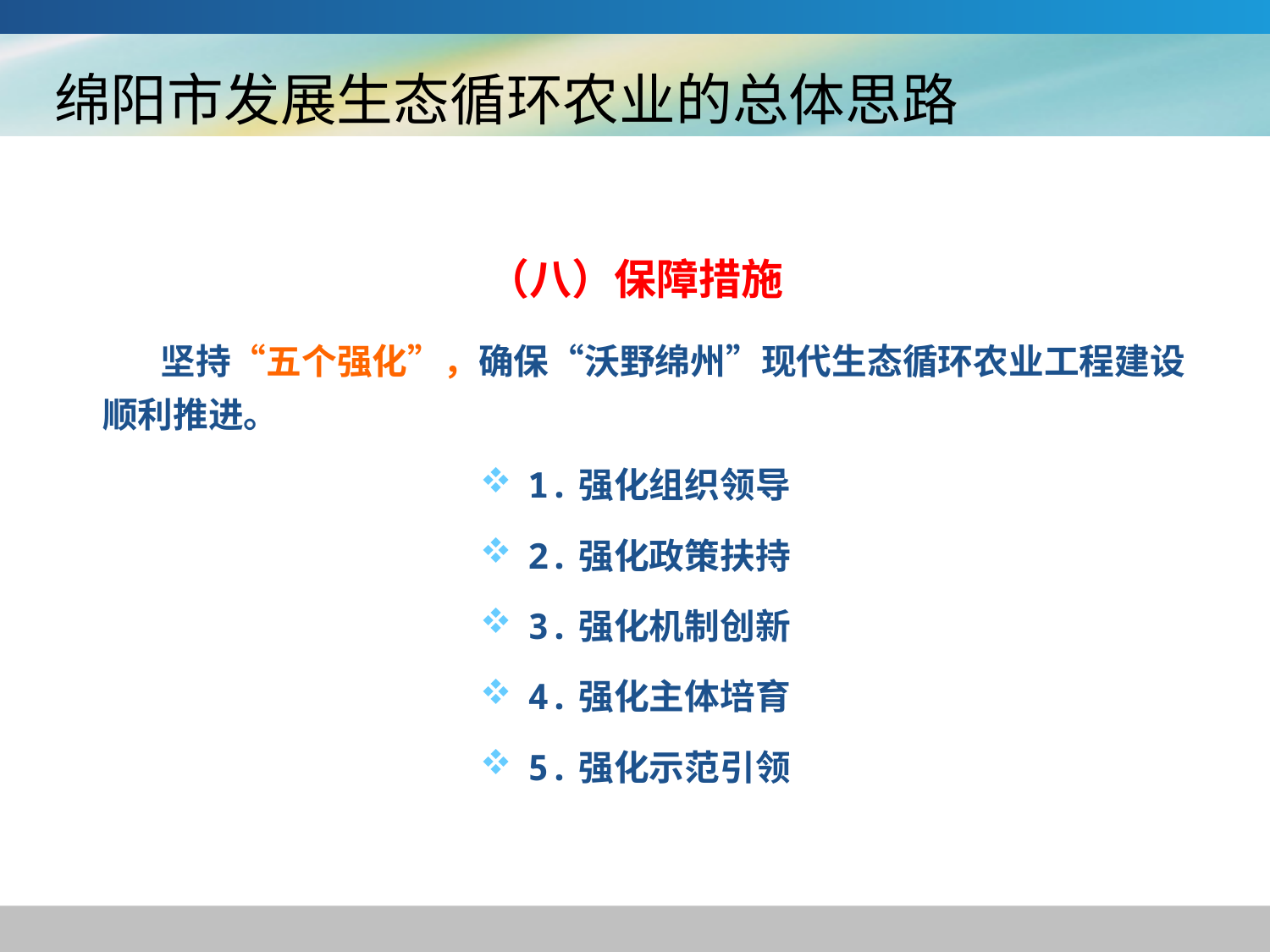

# 绵阳市发展生态循环农业的总体思路
（八）保障措施
         坚持“五个强化”，确保“沃野绵州”现代生态循环农业工程建设顺利推进。
1.强化组织领导
2.强化政策扶持
3.强化机制创新
4.强化主体培育
5.强化示范引领